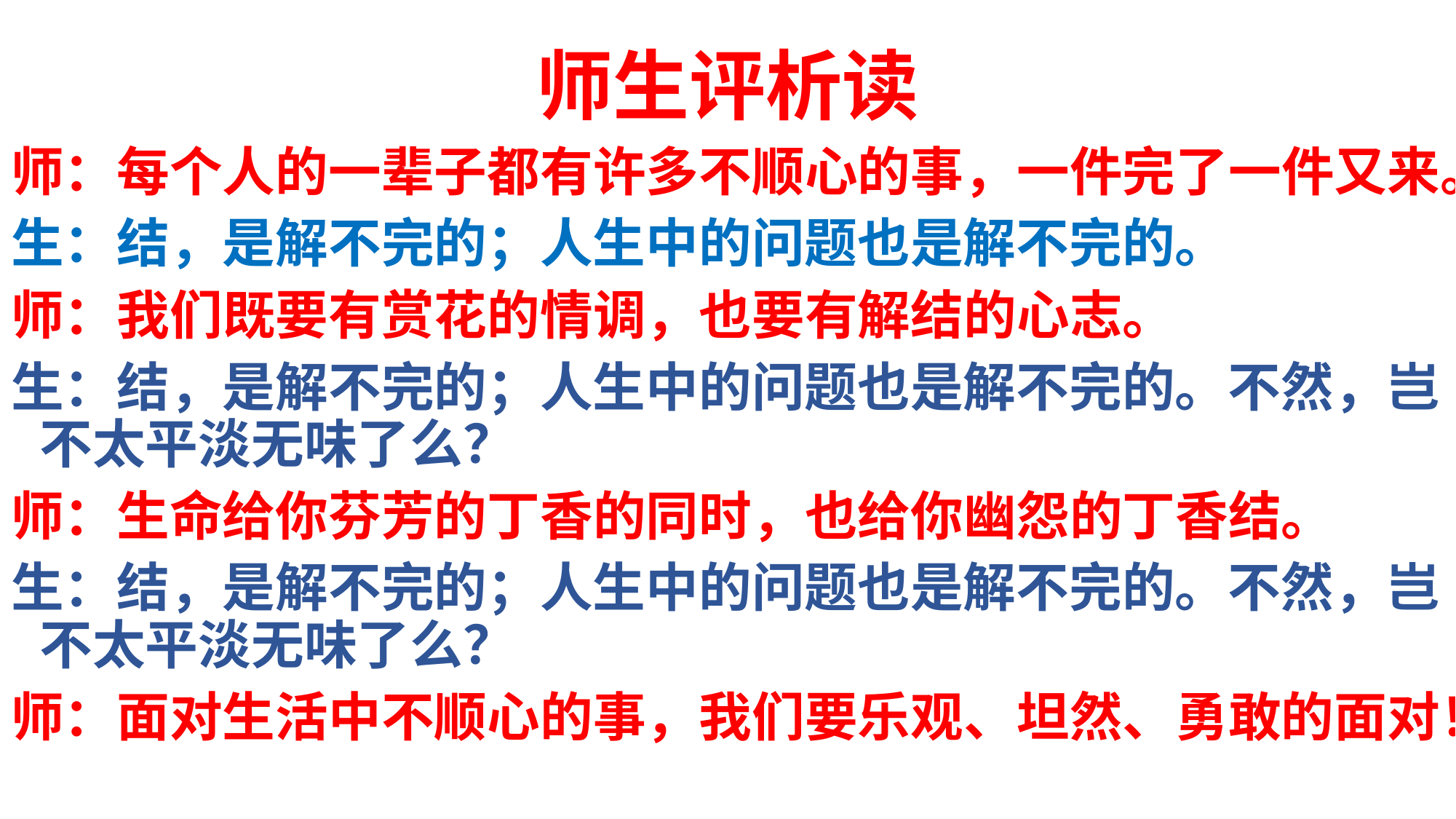

师生评析读
师：每个人的一辈子都有许多不顺心的事，一件完了一件又来。
生：结，是解不完的；人生中的问题也是解不完的。
师：我们既要有赏花的情调，也要有解结的心志。
生：结，是解不完的；人生中的问题也是解不完的。不然，岂不太平淡无味了么？
师：生命给你芬芳的丁香的同时，也给你幽怨的丁香结。
生：结，是解不完的；人生中的问题也是解不完的。不然，岂不太平淡无味了么？
师：面对生活中不顺心的事，我们要乐观、坦然、勇敢的面对！